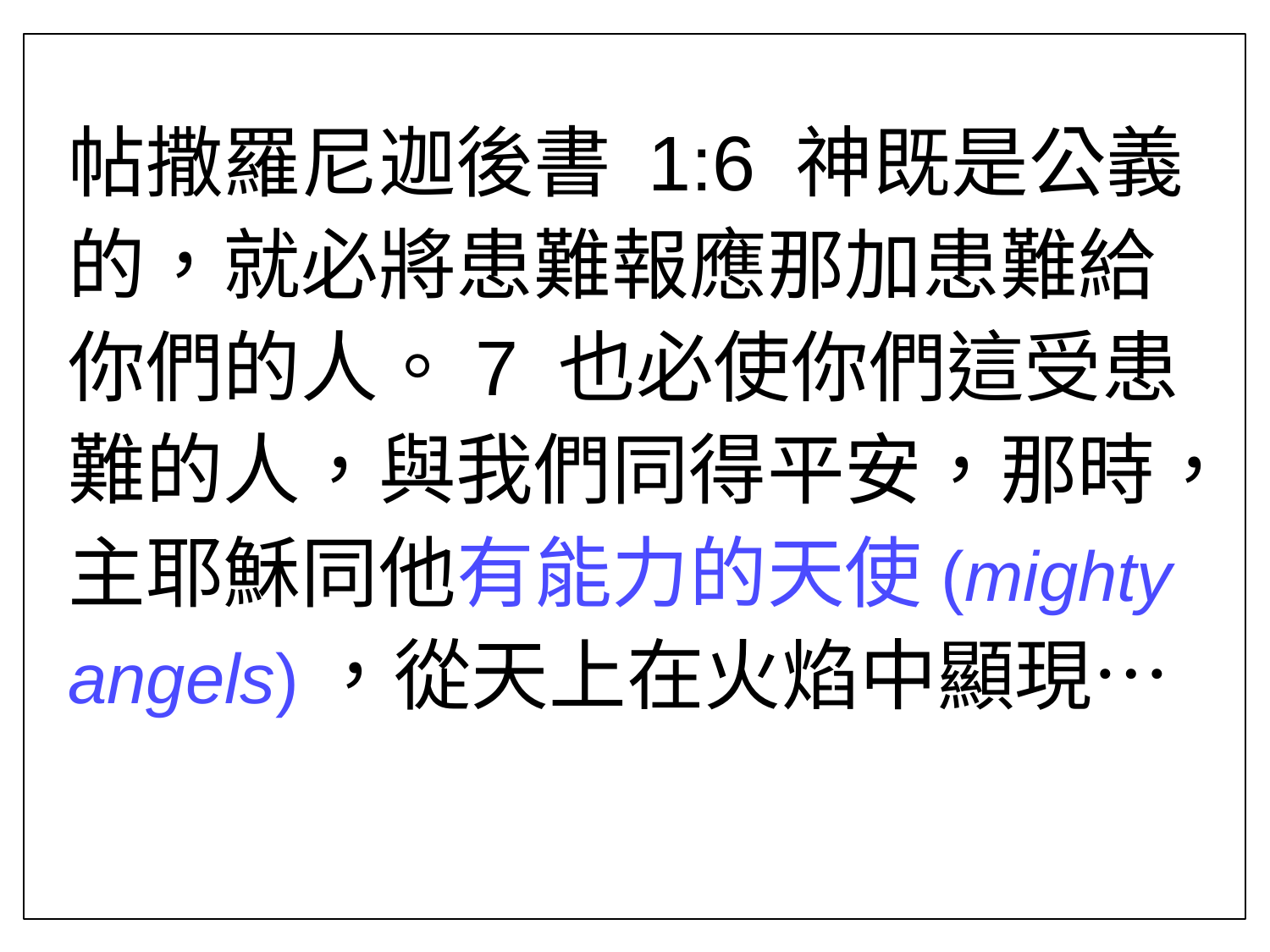

帖撒羅尼迦後書 1:6 神既是公義的，就必將患難報應那加患難給你們的人。7 也必使你們這受患難的人，與我們同得平安，那時，主耶穌同他有能力的天使(mighty angels)，從天上在火焰中顯現…